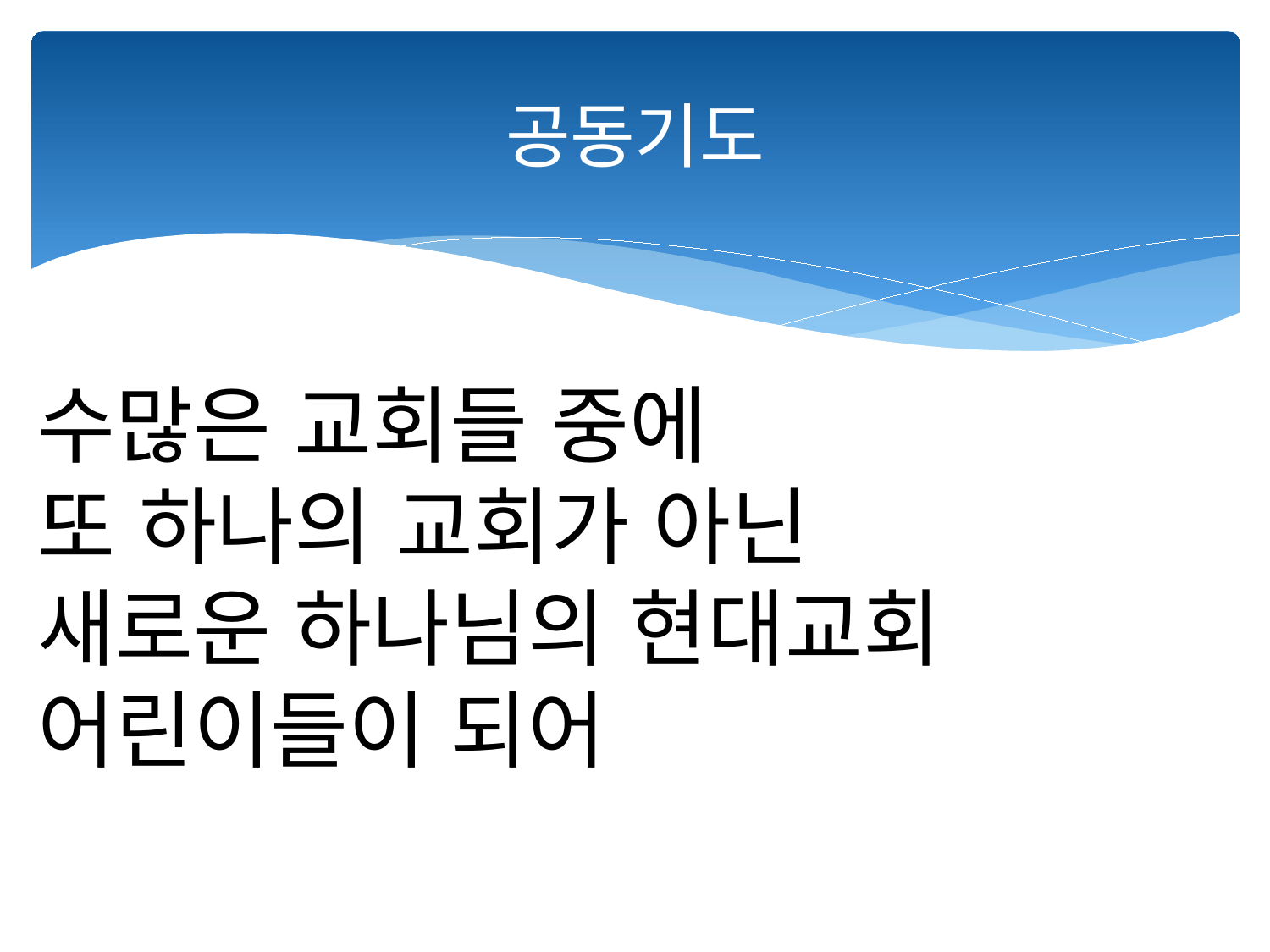

# 공동기도

수많은 교회들 중에
또 하나의 교회가 아닌
새로운 하나님의 현대교회
어린이들이 되어